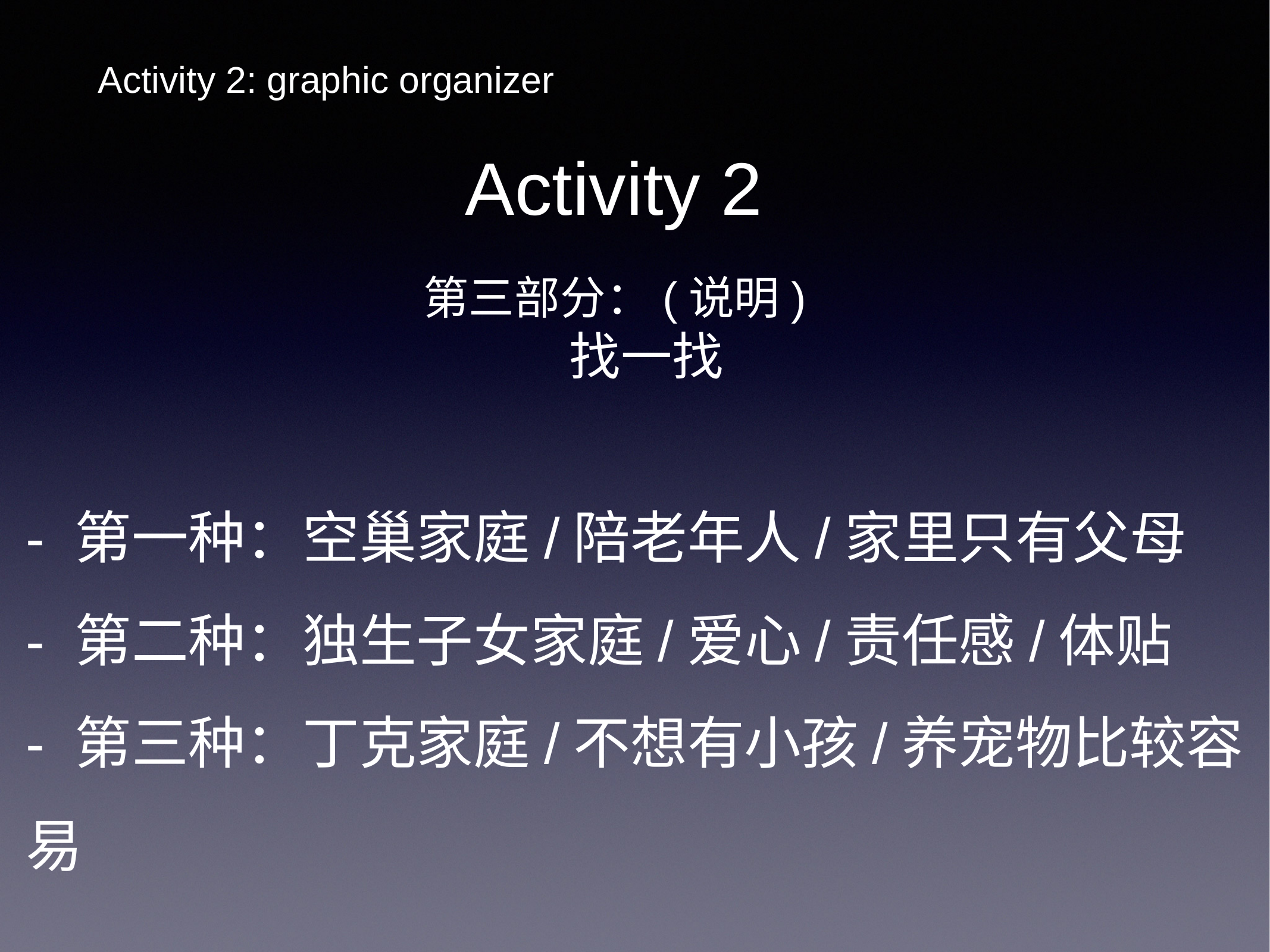

# Activity 2: graphic organizer

Activity 2
第三部分：(说明)
找一找

- 第一种：空巢家庭/陪老年人/家里只有父母
- 第二种：独生子女家庭/爱心/责任感/体贴
- 第三种：丁克家庭/不想有小孩/养宠物比较容易